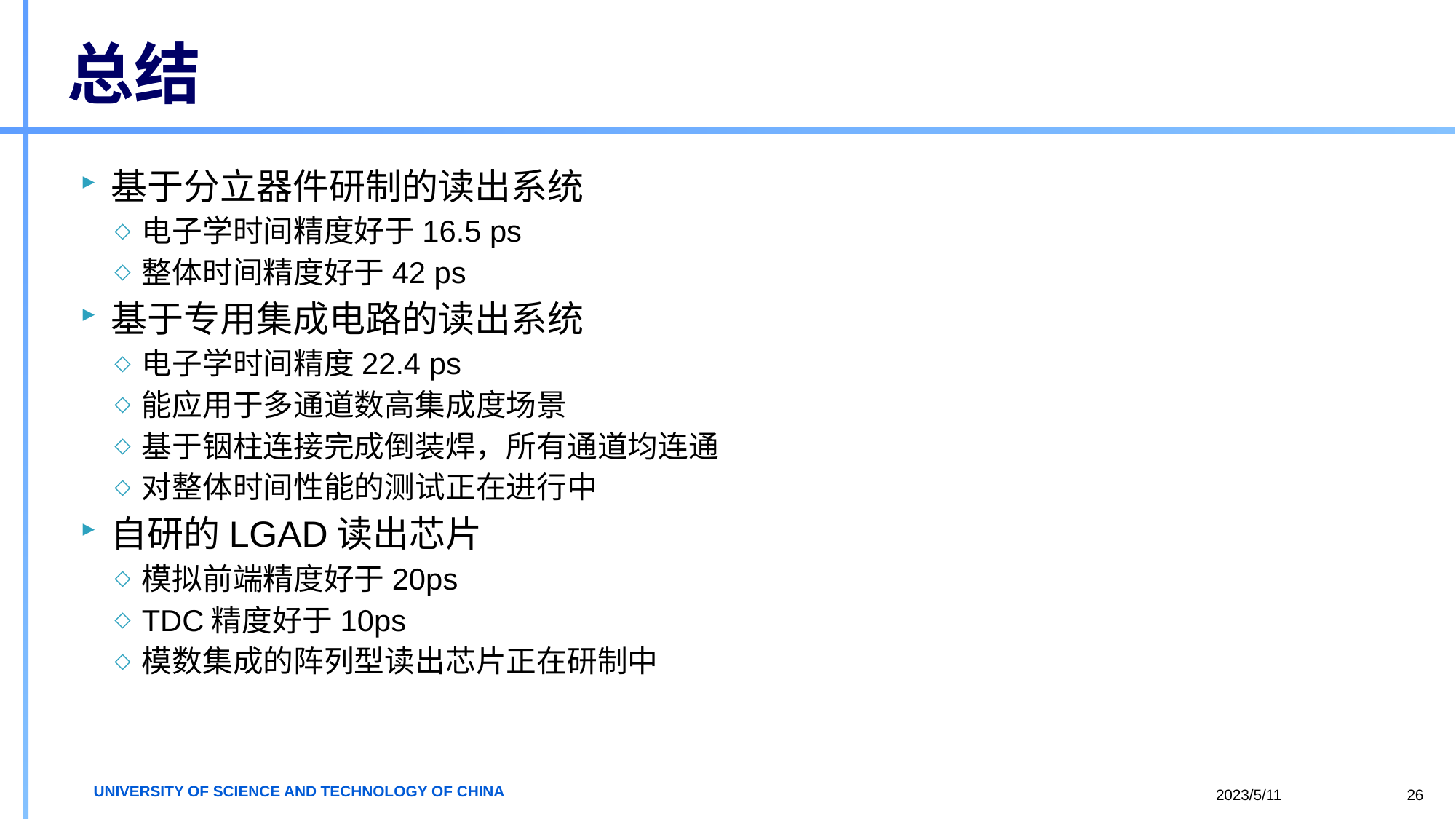

# 总结
基于分立器件研制的读出系统
电子学时间精度好于16.5 ps
整体时间精度好于42 ps
基于专用集成电路的读出系统
电子学时间精度22.4 ps
能应用于多通道数高集成度场景
基于铟柱连接完成倒装焊，所有通道均连通
对整体时间性能的测试正在进行中
自研的LGAD读出芯片
模拟前端精度好于20ps
TDC精度好于10ps
模数集成的阵列型读出芯片正在研制中
2023/5/11
26